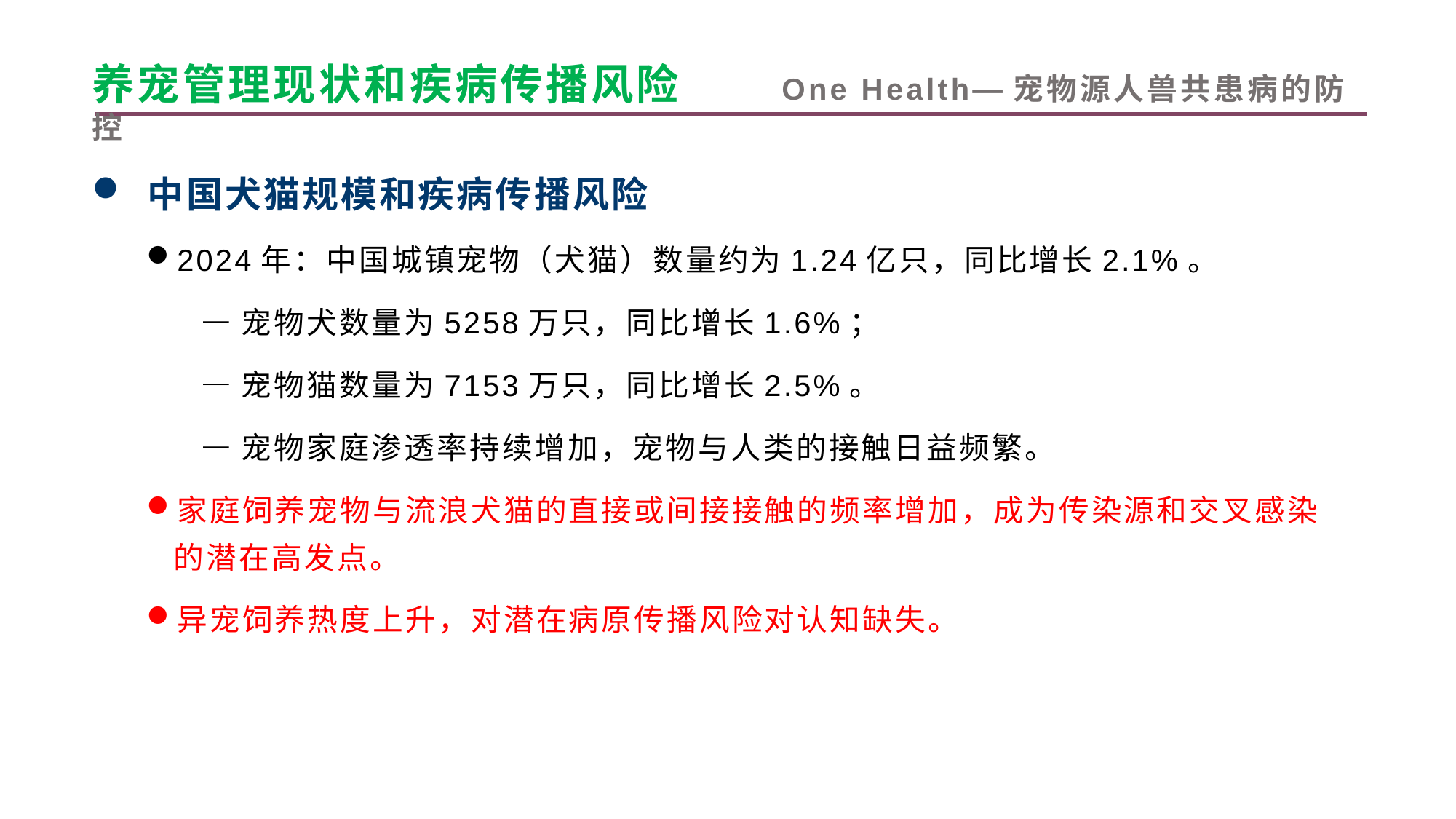

# 养宠管理现状和疾病传播风险       One Health—宠物源人兽共患病的防控

 中国犬猫规模和疾病传播风险
2024年：中国城镇宠物（犬猫）数量约为1.24亿只，同比增长2.1%。
—宠物犬数量为5258万只，同比增长1.6%；
—宠物猫数量为7153万只，同比增长2.5%。
—宠物家庭渗透率持续增加，宠物与人类的接触日益频繁。
家庭饲养宠物与流浪犬猫的直接或间接接触的频率增加，成为传染源和交叉感染的潜在高发点。
异宠饲养热度上升，对潜在病原传播风险对认知缺失。

20